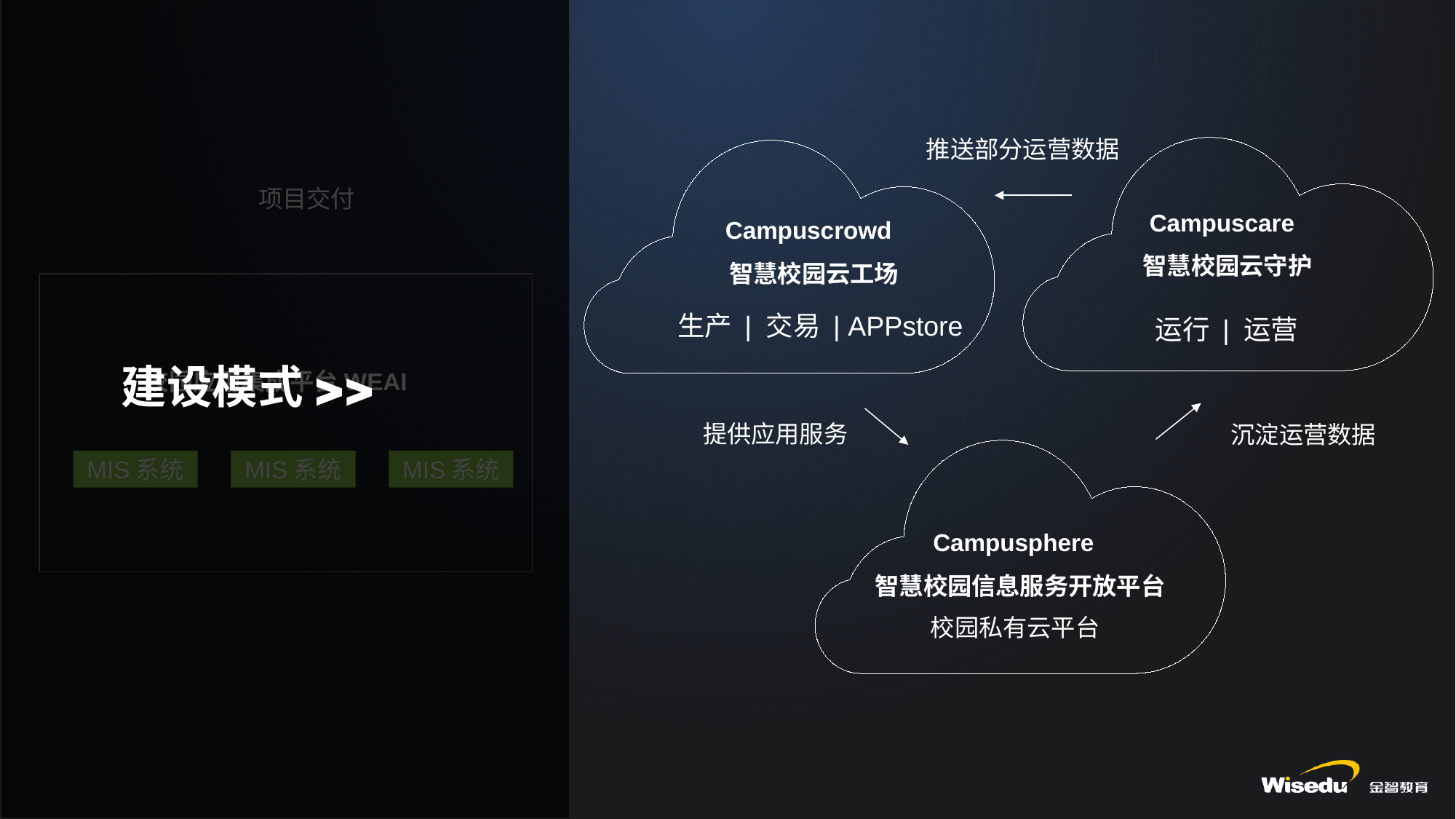

推送部分运营数据

Campuscare
 智慧校园云守护
Campuscrowd
 智慧校园云工场
生产 | 交易 | APPstore
运行 | 运营
提供应用服务
沉淀运营数据
Campusphere
智慧校园信息服务开放平台
校园私有云平台

项目交付

建设模式>>
校园应用集成平台WEAI
MIS系统
MIS系统
MIS系统